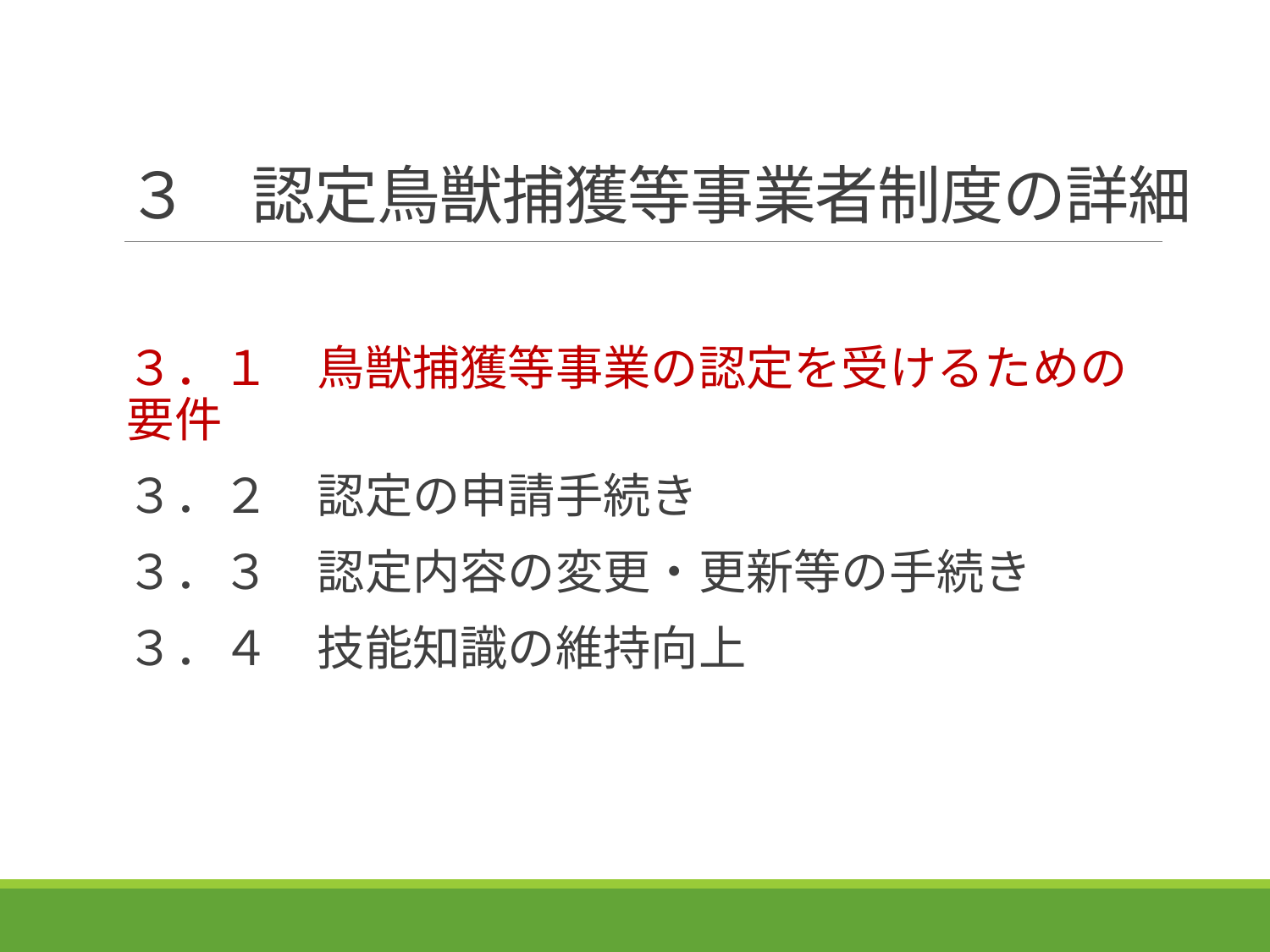

# ３　認定鳥獣捕獲等事業者制度の詳細

３．１　鳥獣捕獲等事業の認定を受けるための要件
３．２　認定の申請手続き
３．３　認定内容の変更・更新等の手続き
３．４　技能知識の維持向上